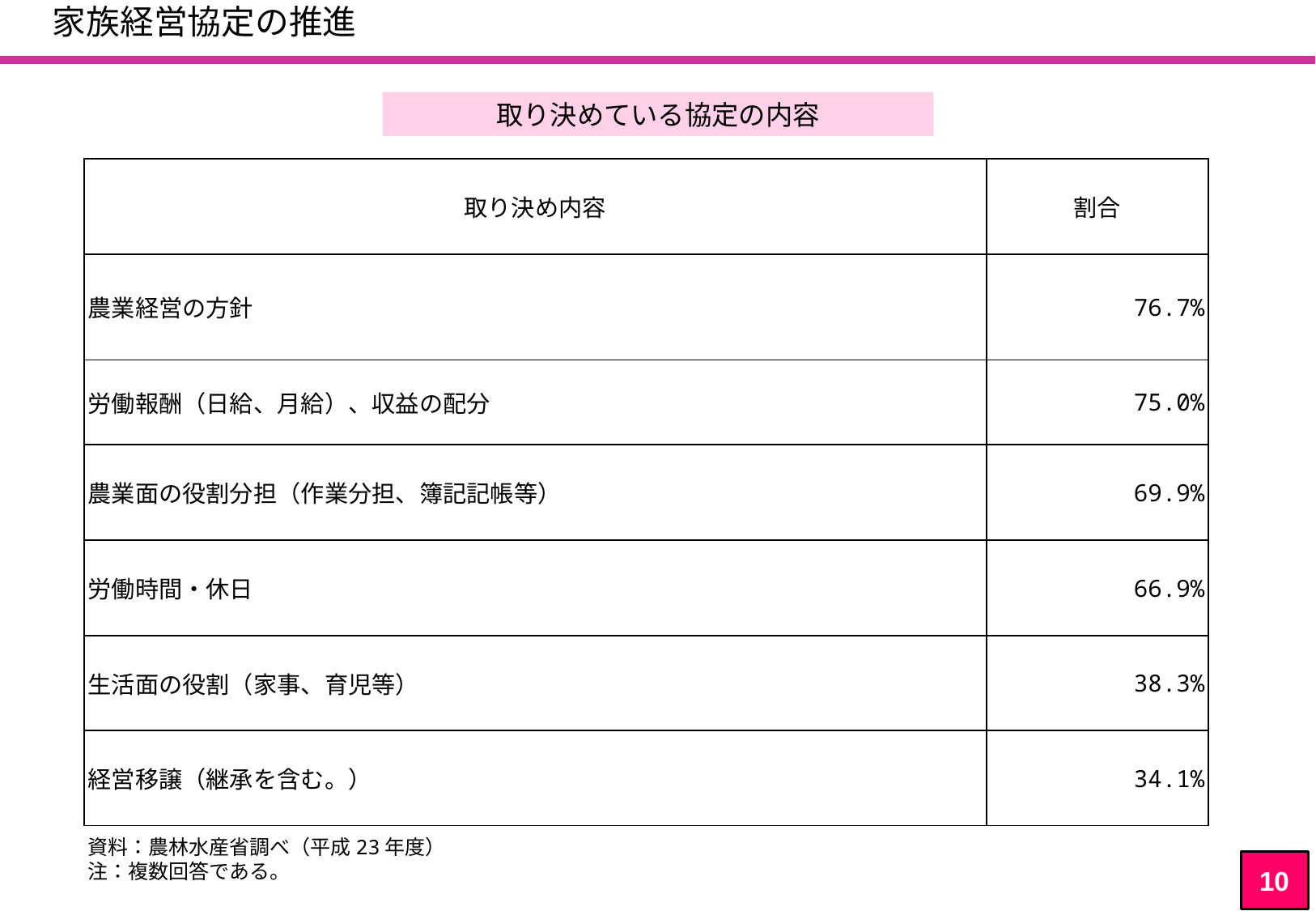

家族経営協定の推進
取り決めている協定の内容
| 取り決め内容 | 割合 |
| --- | --- |
| 農業経営の方針 | 76.7% |
| 労働報酬（日給、月給）、収益の配分 | 75.0% |
| 農業面の役割分担（作業分担、簿記記帳等） | 69.9% |
| 労働時間・休日 | 66.9% |
| 生活面の役割（家事、育児等） | 38.3% |
| 経営移譲（継承を含む。） | 34.1% |
資料：農林水産省調べ（平成23年度）
注：複数回答である。
10